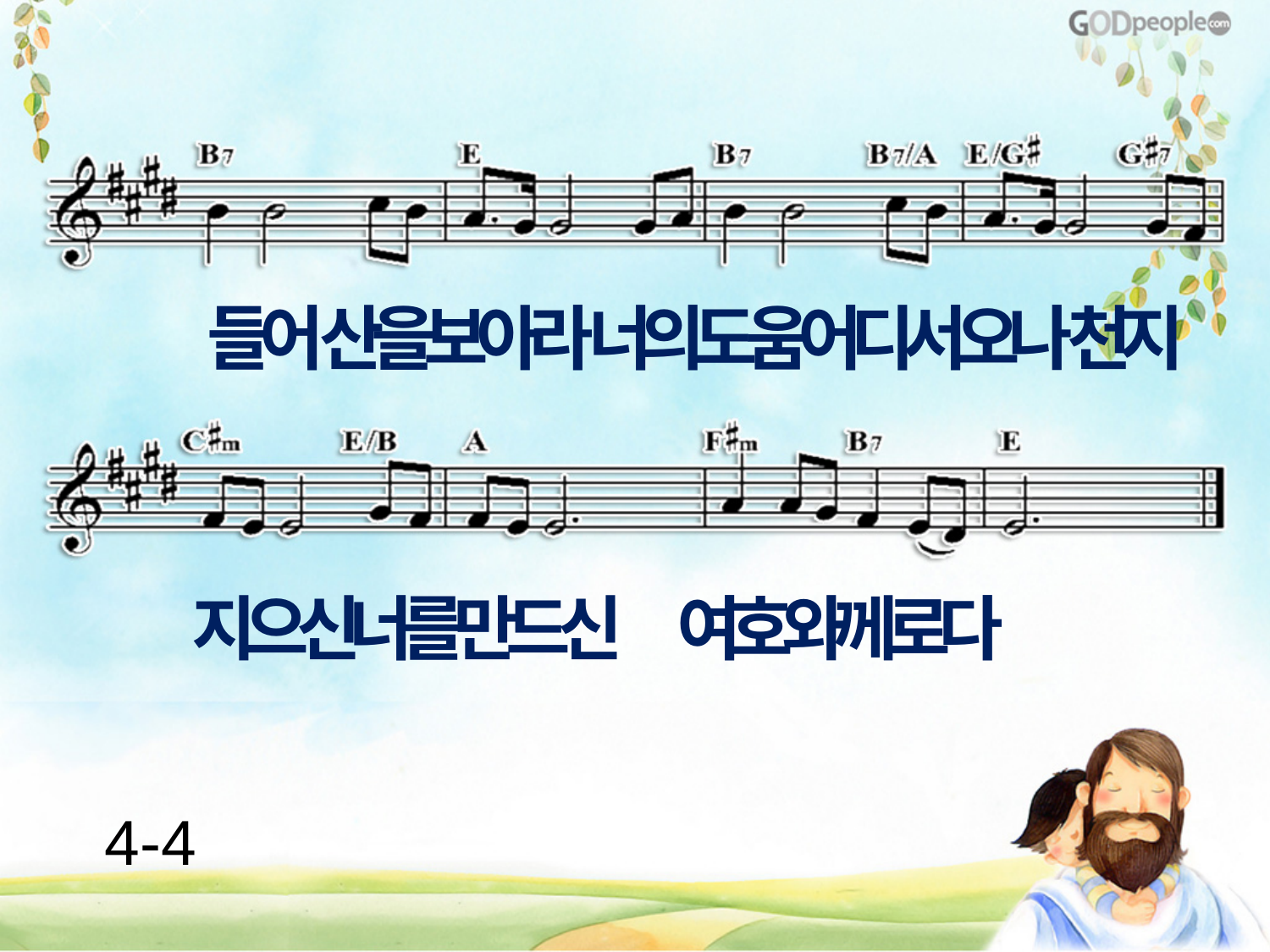

들어 산을보아라 너의도움어디서오나 천지
지으신너를만드신         여호와께로다
4-4